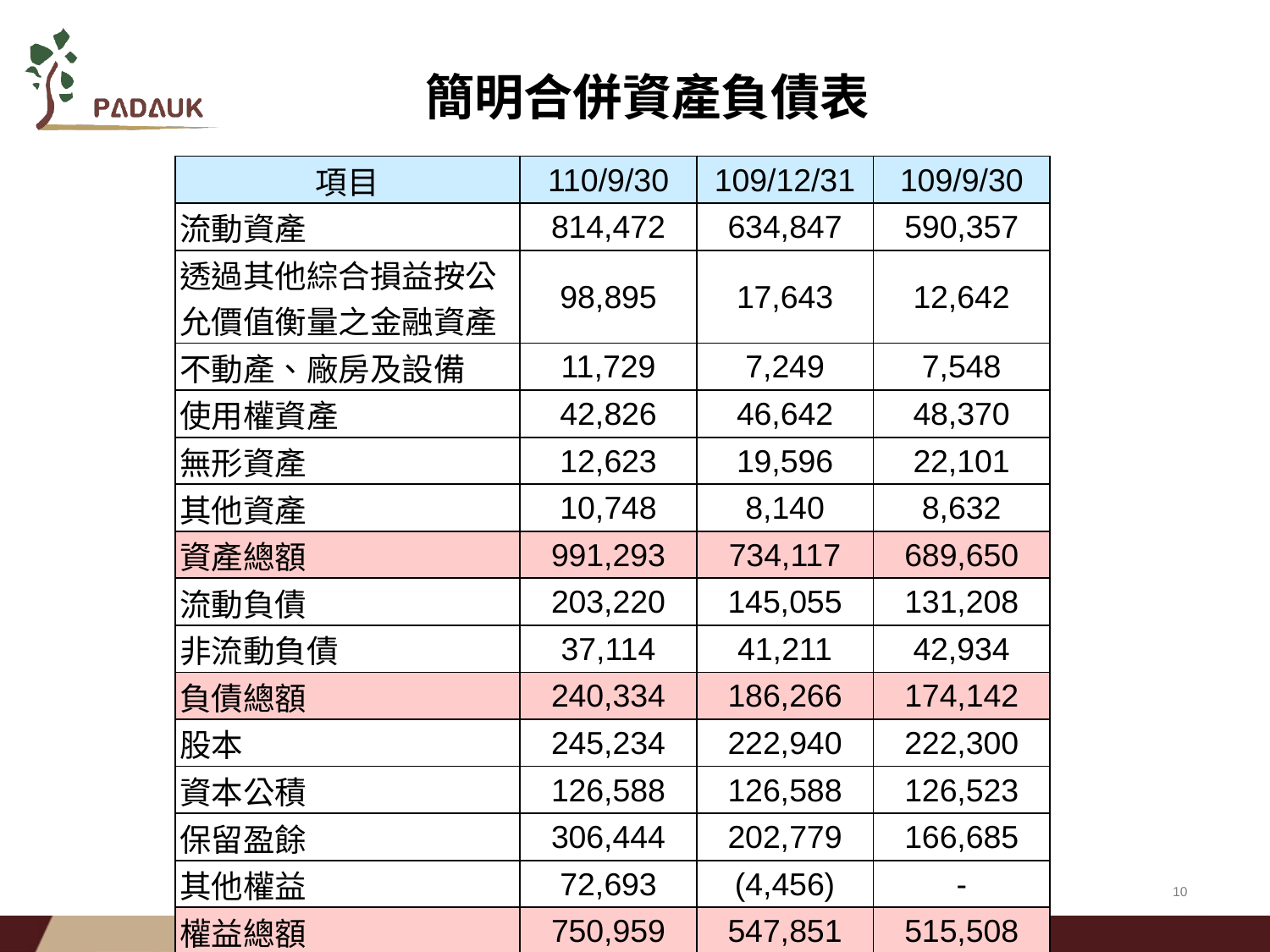

簡明合併資產負債表
| 項目 | 110/9/30 | 109/12/31 | 109/9/30 |
| --- | --- | --- | --- |
| 流動資產 | 814,472 | 634,847 | 590,357 |
| 透過其他綜合損益按公允價值衡量之金融資產 | 98,895 | 17,643 | 12,642 |
| 不動產、廠房及設備 | 11,729 | 7,249 | 7,548 |
| 使用權資產 | 42,826 | 46,642 | 48,370 |
| 無形資產 | 12,623 | 19,596 | 22,101 |
| 其他資產 | 10,748 | 8,140 | 8,632 |
| 資產總額 | 991,293 | 734,117 | 689,650 |
| 流動負債 | 203,220 | 145,055 | 131,208 |
| 非流動負債 | 37,114 | 41,211 | 42,934 |
| 負債總額 | 240,334 | 186,266 | 174,142 |
| 股本 | 245,234 | 222,940 | 222,300 |
| 資本公積 | 126,588 | 126,588 | 126,523 |
| 保留盈餘 | 306,444 | 202,779 | 166,685 |
| 其他權益 | 72,693 | (4,456) | - |
| 權益總額 | 750,959 | 547,851 | 515,508 |
10